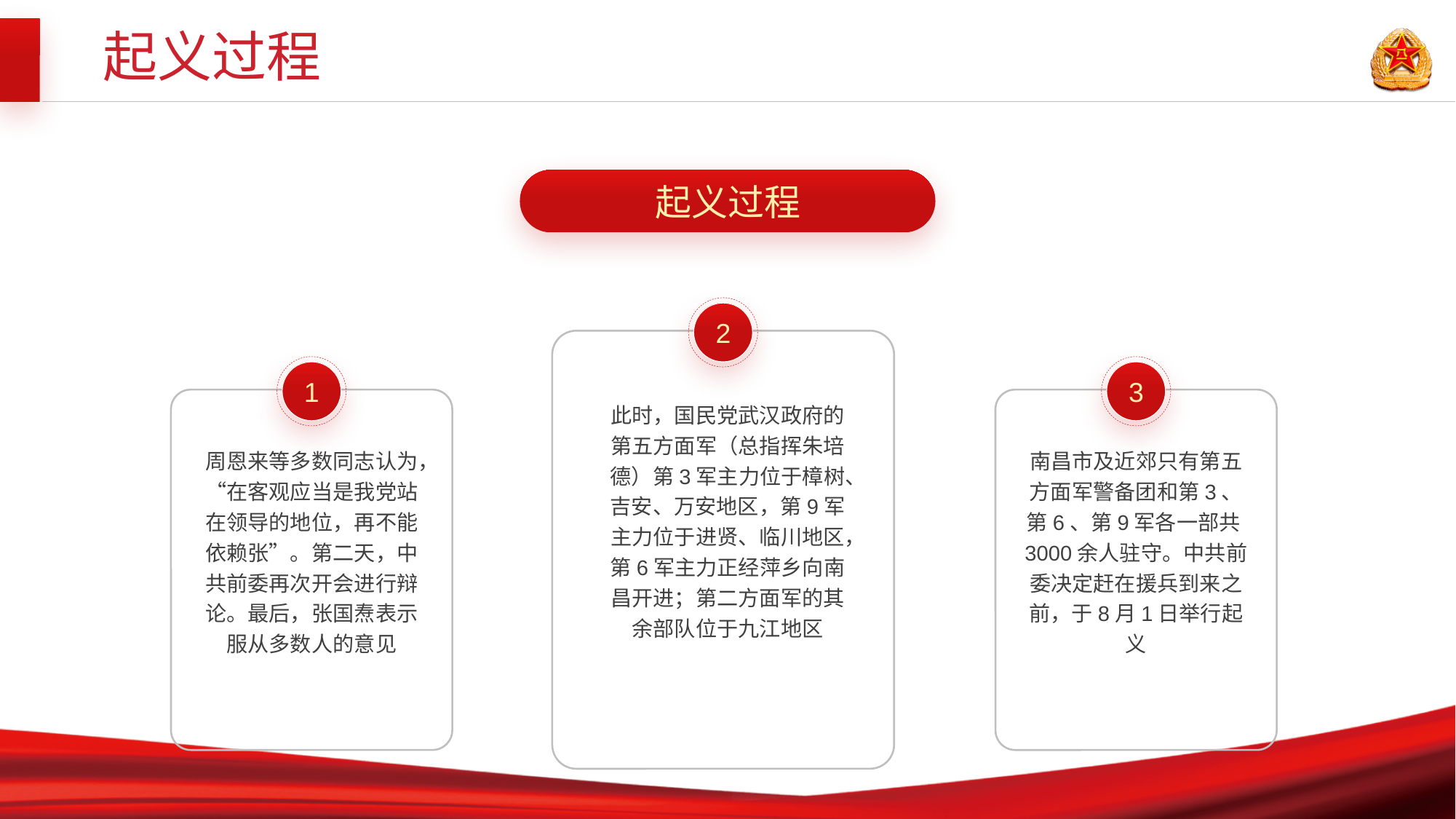

起义过程
起义过程

2

1
3

此时，国民党武汉政府的第五方面军（总指挥朱培德）第3军主力位于樟树、吉安、万安地区，第9军主力位于进贤、临川地区，第6军主力正经萍乡向南昌开进；第二方面军的其余部队位于九江地区

周恩来等多数同志认为，“在客观应当是我党站在领导的地位，再不能依赖张”。第二天，中共前委再次开会进行辩论。最后，张国焘表示服从多数人的意见
南昌市及近郊只有第五方面军警备团和第3、第6、第9军各一部共3000余人驻守。中共前委决定赶在援兵到来之前，于8月1日举行起义